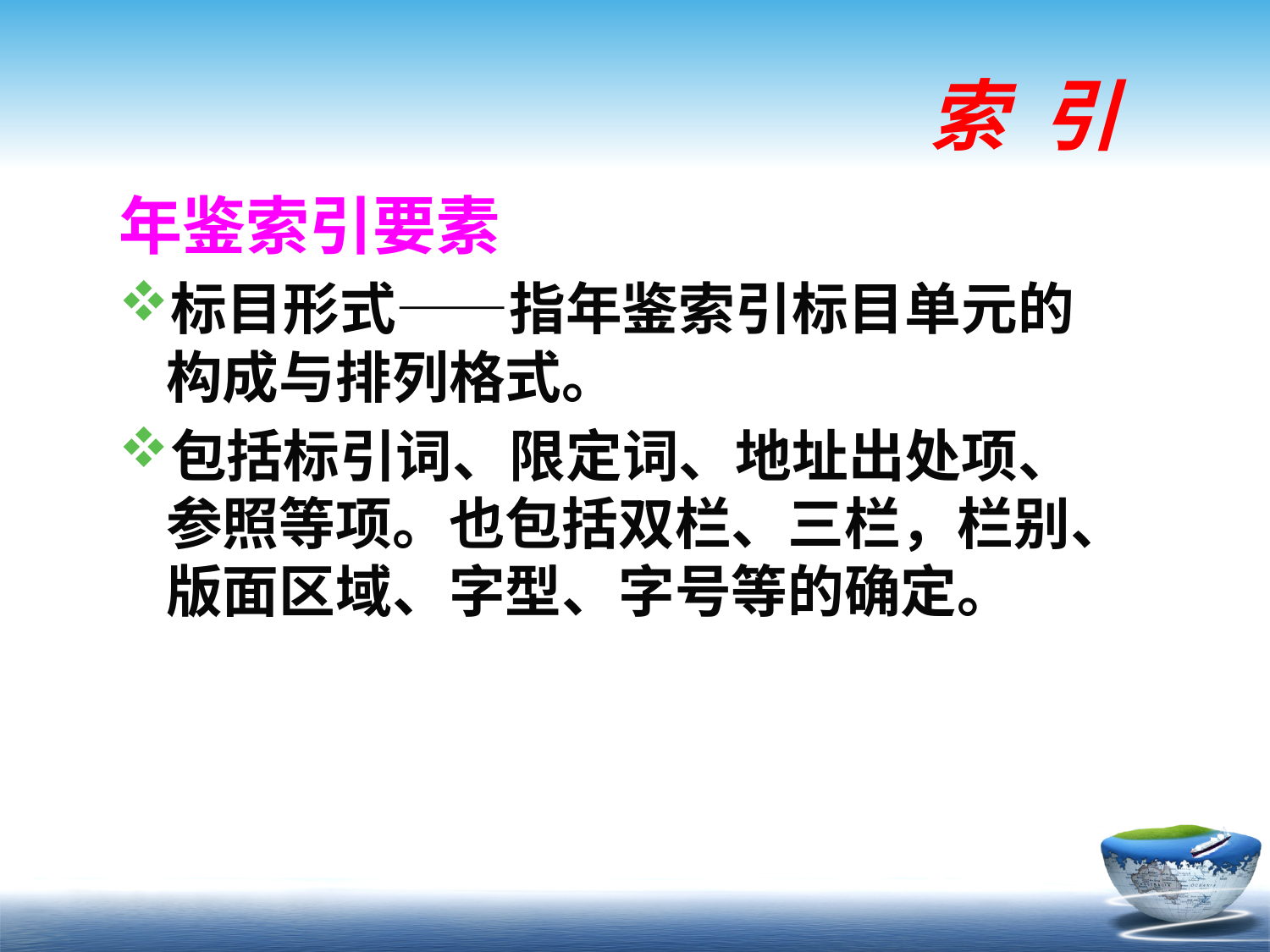

# 索  引
年鉴索引要素
标目形式——指年鉴索引标目单元的构成与排列格式。
包括标引词、限定词、地址出处项、参照等项。也包括双栏、三栏，栏别、版面区域、字型、字号等的确定。